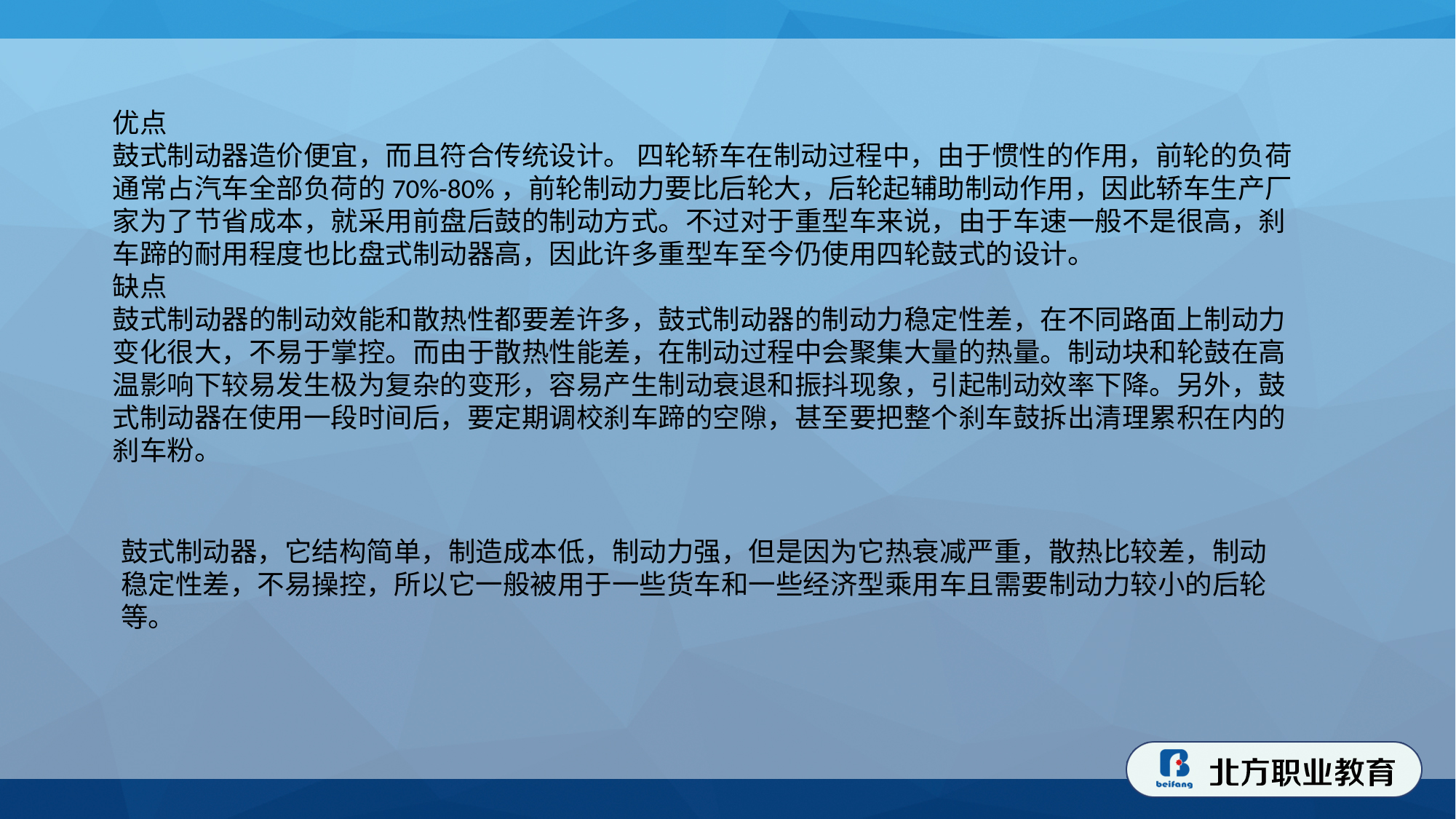

优点
鼓式制动器造价便宜，而且符合传统设计。 四轮轿车在制动过程中，由于惯性的作用，前轮的负荷通常占汽车全部负荷的70%-80%，前轮制动力要比后轮大，后轮起辅助制动作用，因此轿车生产厂家为了节省成本，就采用前盘后鼓的制动方式。不过对于重型车来说，由于车速一般不是很高，刹车蹄的耐用程度也比盘式制动器高，因此许多重型车至今仍使用四轮鼓式的设计。
缺点
鼓式制动器的制动效能和散热性都要差许多，鼓式制动器的制动力稳定性差，在不同路面上制动力变化很大，不易于掌控。而由于散热性能差，在制动过程中会聚集大量的热量。制动块和轮鼓在高温影响下较易发生极为复杂的变形，容易产生制动衰退和振抖现象，引起制动效率下降。另外，鼓式制动器在使用一段时间后，要定期调校刹车蹄的空隙，甚至要把整个刹车鼓拆出清理累积在内的刹车粉。
鼓式制动器，它结构简单，制造成本低，制动力强，但是因为它热衰减严重，散热比较差，制动稳定性差，不易操控，所以它一般被用于一些货车和一些经济型乘用车且需要制动力较小的后轮等。